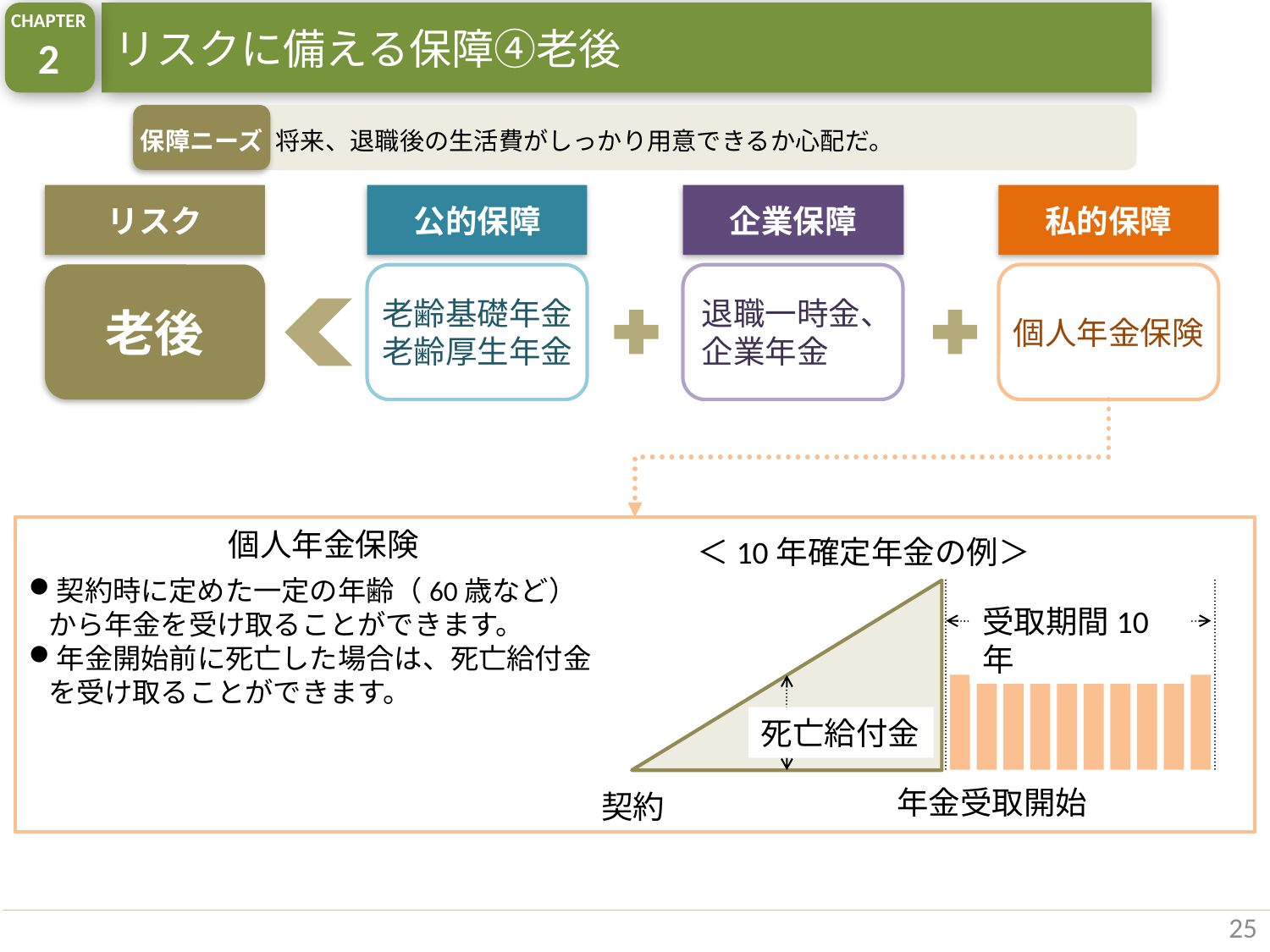

CHAPTER
2
リスクに備える保障④老後
	将来、退職後の生活費がしっかり用意できるか心配だ。
保障ニーズ
リスク
公的保障
企業保障
私的保障
個人年金保険
老後
老齢基礎年金
老齢厚生年金
退職一時金、
企業年金

個人年金保険
＜10年確定年金の例＞
契約時に定めた一定の年齢（60歳など）から年金を受け取ることができます。
年金開始前に死亡した場合は、死亡給付金を受け取ることができます。

受取期間10年

死亡給付金
年金受取開始
契約
25